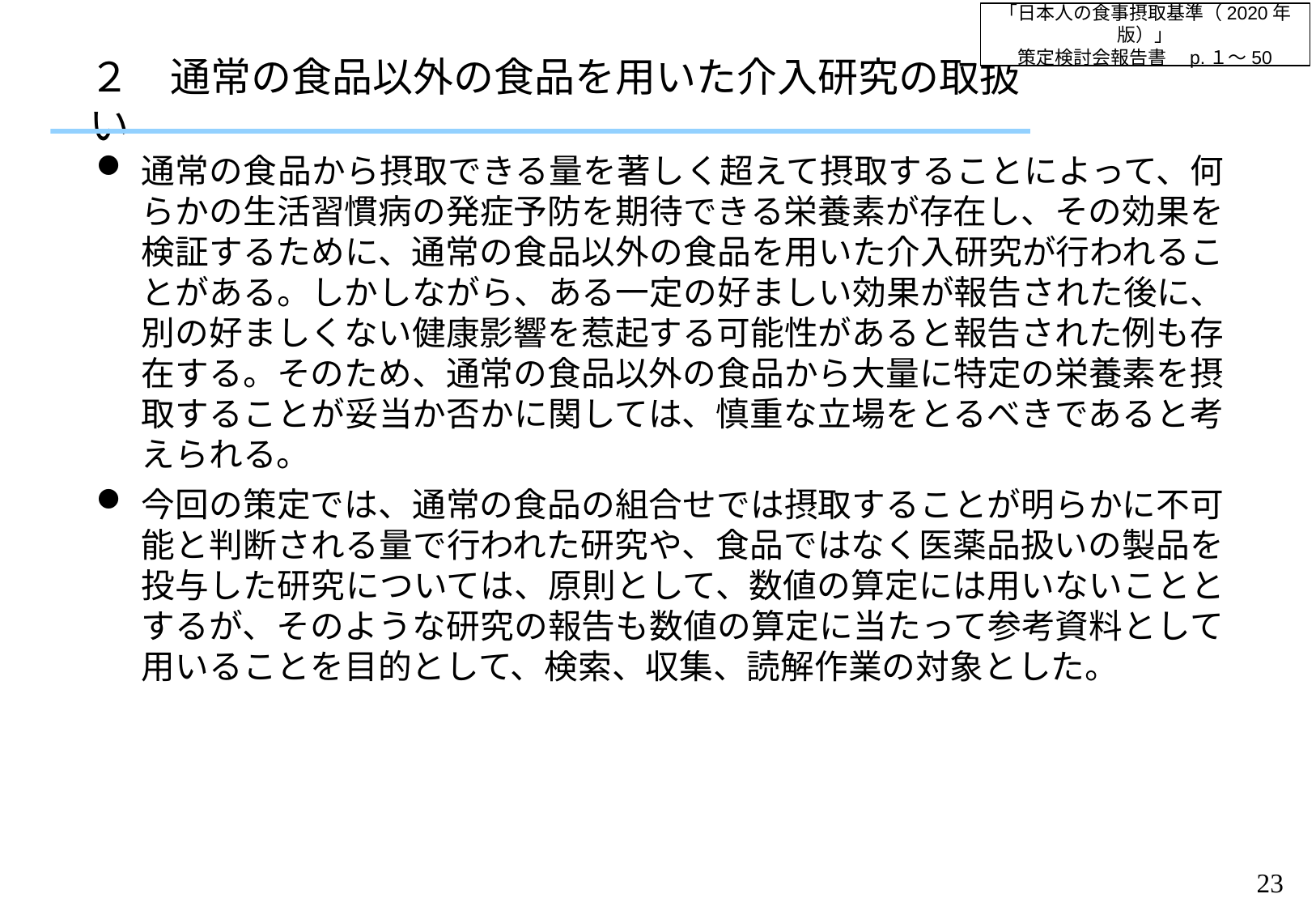

「日本人の食事摂取基準（2020年版）」
策定検討会報告書　p.１～50
２　通常の食品以外の食品を用いた介入研究の取扱い

通常の食品から摂取できる量を著しく超えて摂取することによって、何らかの生活習慣病の発症予防を期待できる栄養素が存在し、その効果を検証するために、通常の食品以外の食品を用いた介入研究が行われることがある。しかしながら、ある一定の好ましい効果が報告された後に、別の好ましくない健康影響を惹起する可能性があると報告された例も存在する。そのため、通常の食品以外の食品から大量に特定の栄養素を摂取することが妥当か否かに関しては、慎重な立場をとるべきであると考えられる。
今回の策定では、通常の食品の組合せでは摂取することが明らかに不可能と判断される量で行われた研究や、食品ではなく医薬品扱いの製品を投与した研究については、原則として、数値の算定には用いないこととするが、そのような研究の報告も数値の算定に当たって参考資料として用いることを目的として、検索、収集、読解作業の対象とした。
23